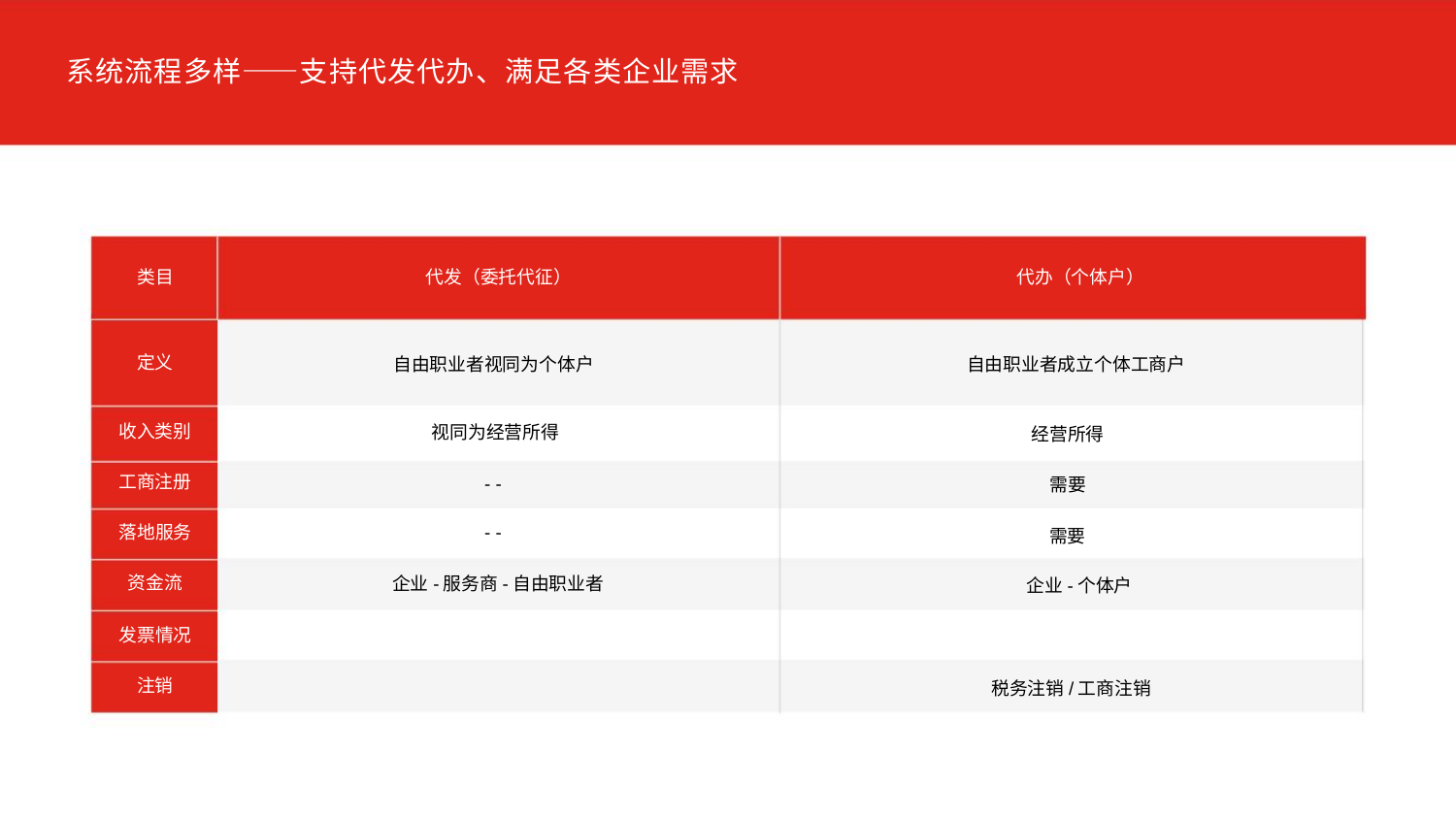

系统流程多样——支持代发代办、满足各类企业需求
代办（个体户）
类目
定义
代发（委托代征）
自由职业者视同为个体户
自由职业者成立个体工商户
收入类别
工商注册
落地服务
资金流
视同为经营所得
经营所得
需要
- -
- -
需要
企业-服务商-自由职业者
企业-个体户
发票情况
注销

税务注销/工商注销